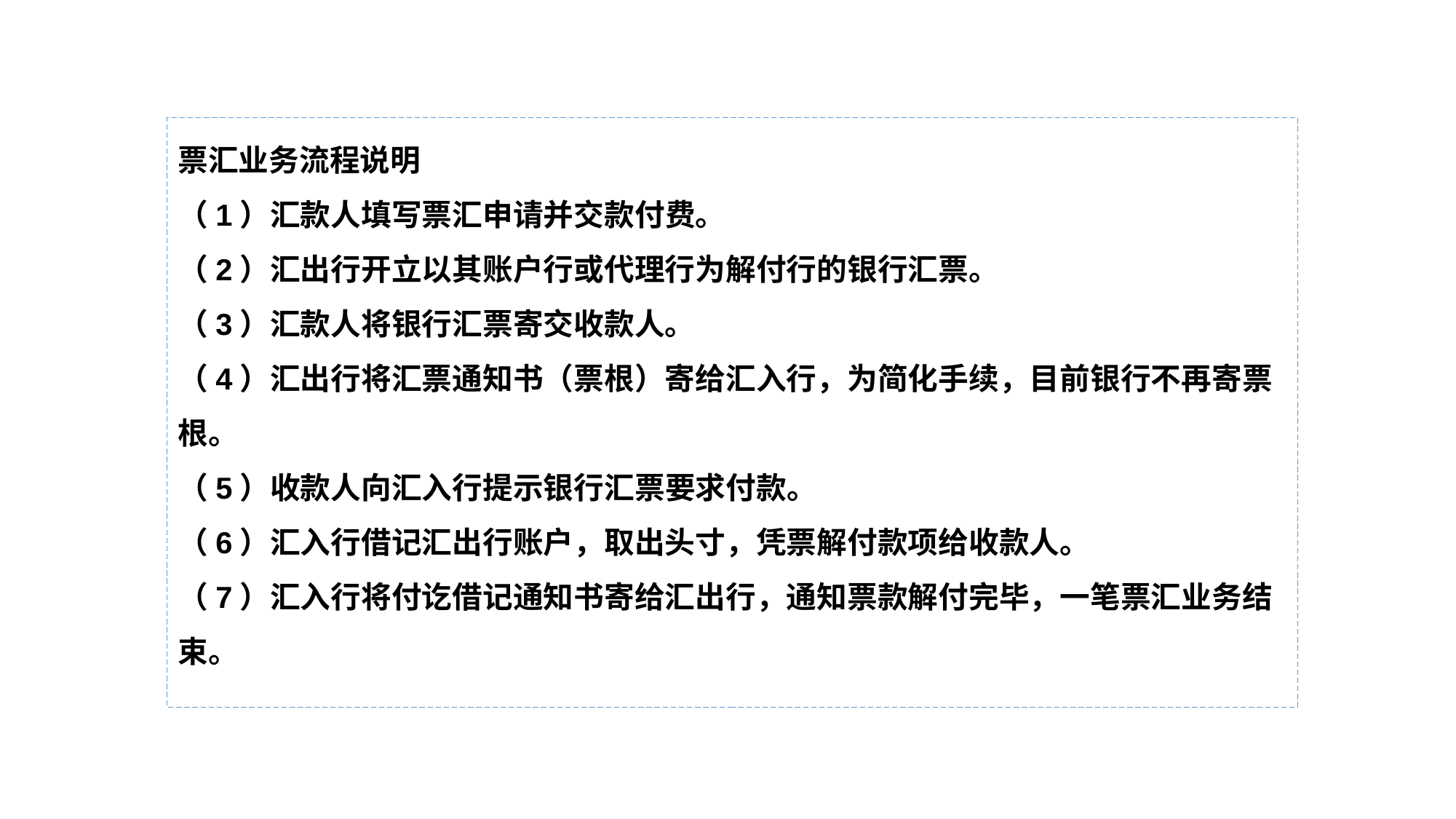

票汇业务流程说明
（1）汇款人填写票汇申请并交款付费。
（2）汇出行开立以其账户行或代理行为解付行的银行汇票。
（3）汇款人将银行汇票寄交收款人。
（4）汇出行将汇票通知书（票根）寄给汇入行，为简化手续，目前银行不再寄票根。
（5）收款人向汇入行提示银行汇票要求付款。
（6）汇入行借记汇出行账户，取出头寸，凭票解付款项给收款人。
（7）汇入行将付讫借记通知书寄给汇出行，通知票款解付完毕，一笔票汇业务结束。